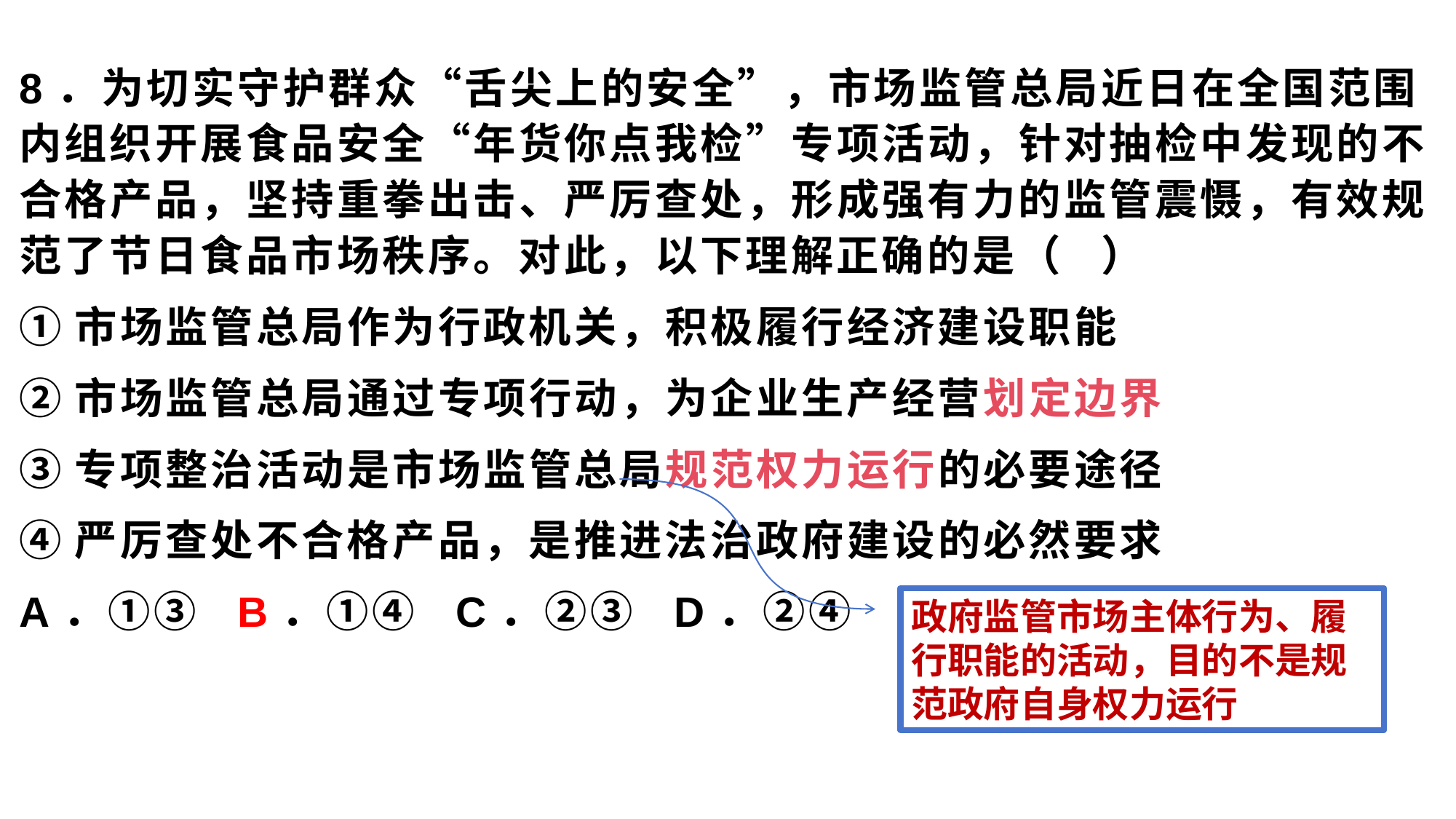

8．为切实守护群众“舌尖上的安全”，市场监管总局近日在全国范围内组织开展食品安全“年货你点我检”专项活动，针对抽检中发现的不合格产品，坚持重拳出击、严厉查处，形成强有力的监管震慑，有效规范了节日食品市场秩序。对此，以下理解正确的是（   ）
①市场监管总局作为行政机关，积极履行经济建设职能
②市场监管总局通过专项行动，为企业生产经营划定边界
③专项整治活动是市场监管总局规范权力运行的必要途径
④严厉查处不合格产品，是推进法治政府建设的必然要求
A．①③	B．①④	C．②③	D．②④
政府监管市场主体行为、履行职能的活动，目的不是规范政府自身权力运行